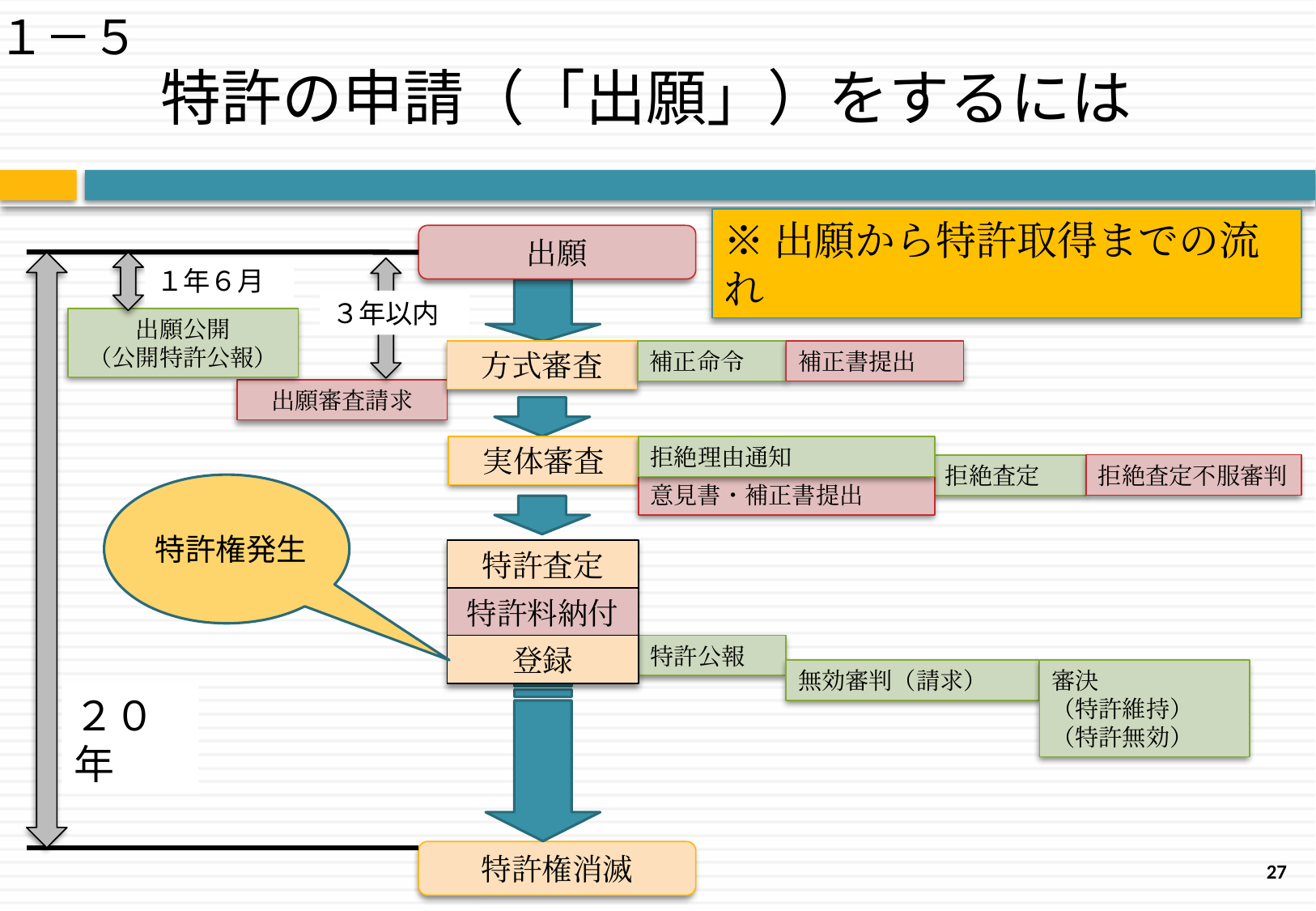

１－５
# 特許の申請（「出願」）をするには
※出願から特許取得までの流れ
出願
１年６月

３年以内

出願公開
（公開特許公報）
方式審査
補正命令
補正書提出
出願審査請求

実体審査
拒絶理由通知
拒絶査定不服審判
拒絶査定
意見書・補正書提出

特許権発生
特許査定
特許料納付
登録
特許公報
無効審判（請求）
審決
（特許維持）
（特許無効）

２０年

特許権消滅
27